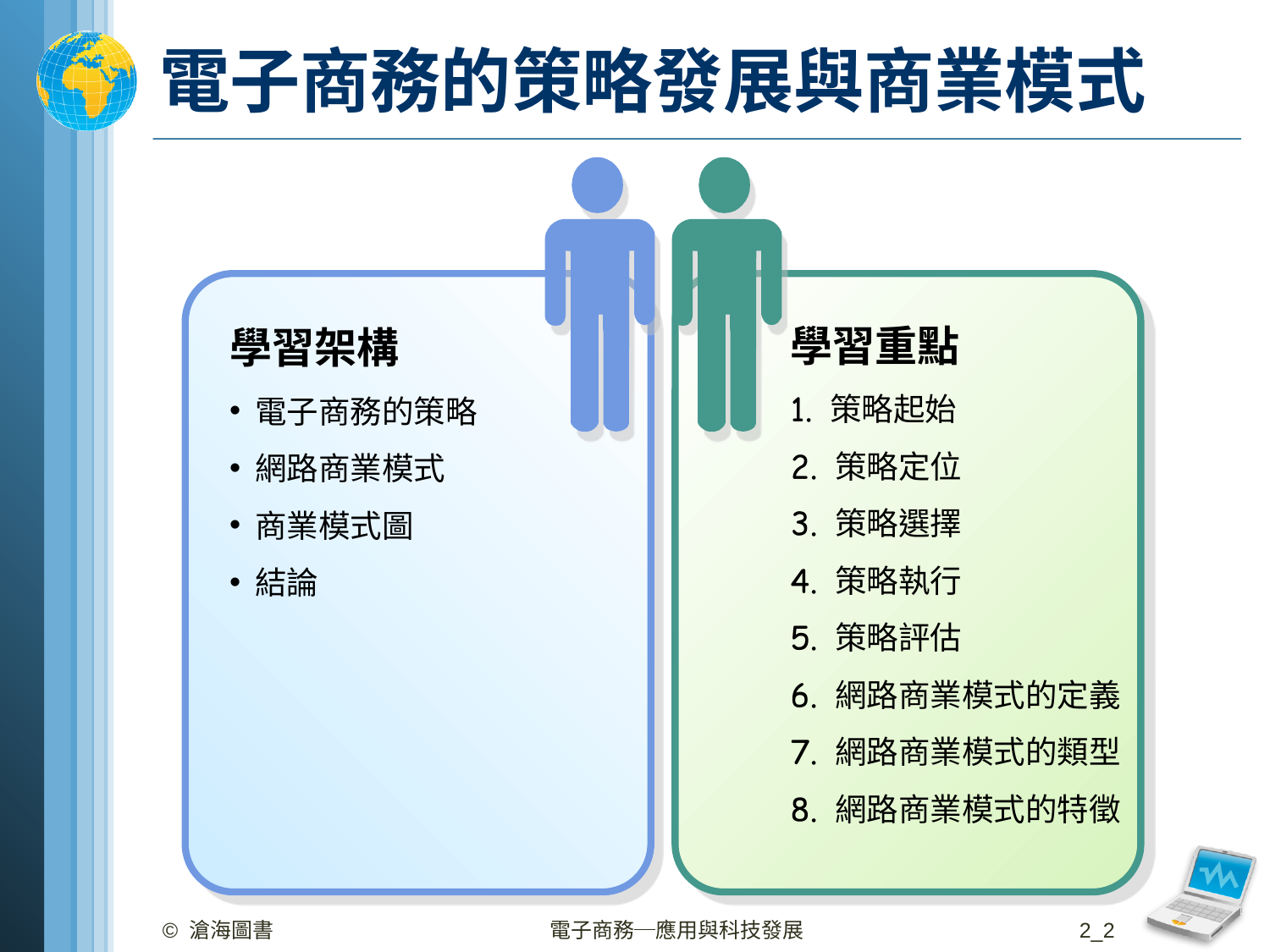

# 電子商務的策略發展與商業模式

學習重點
1. 策略起始
2. 策略定位
3. 策略選擇
4. 策略執行
5. 策略評估
6. 網路商業模式的定義
7. 網路商業模式的類型
8. 網路商業模式的特徵
學習架構
電子商務的策略
網路商業模式
商業模式圖
結論

© 滄海圖書
電子商務─應用與科技發展
2_2